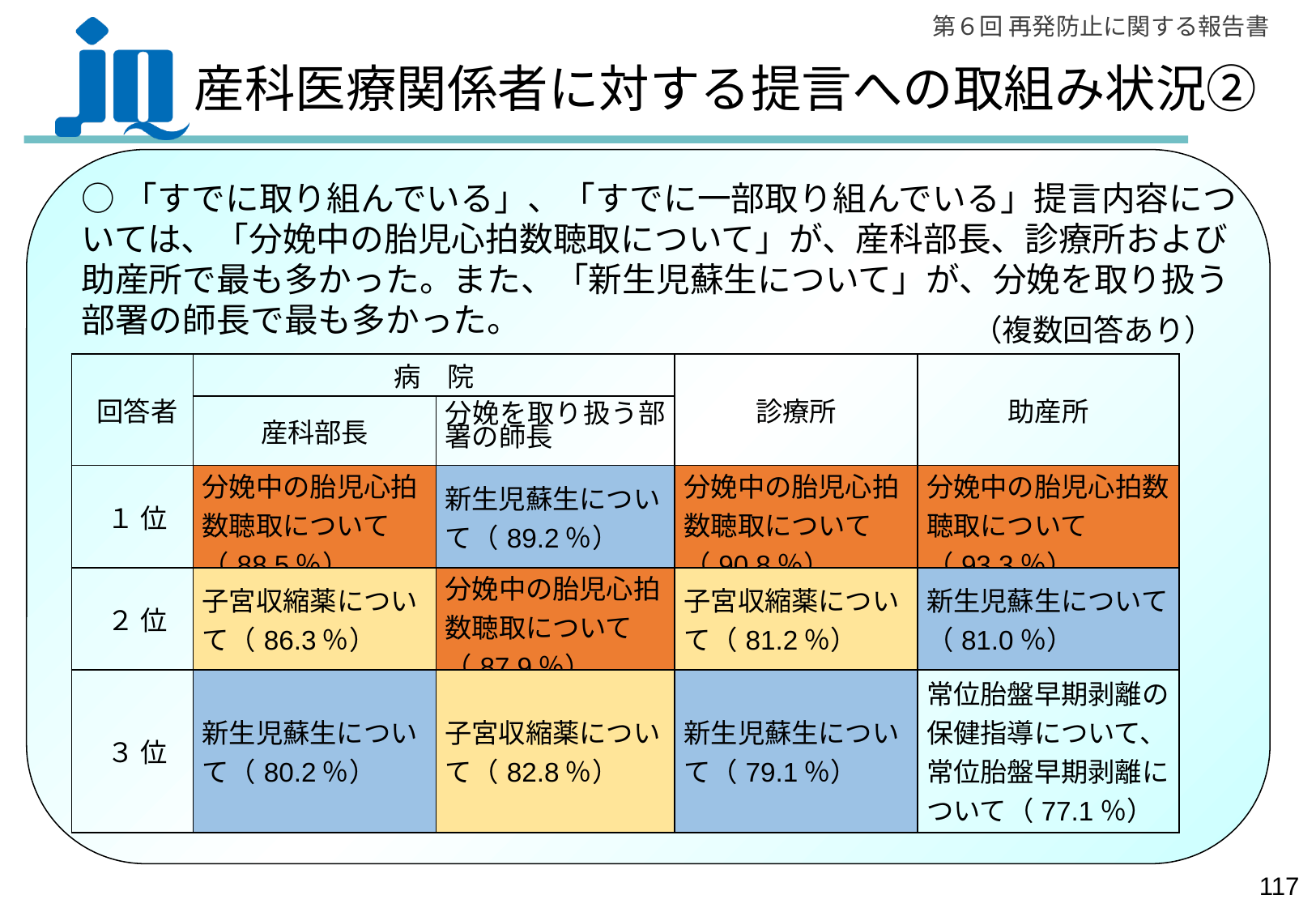

産科医療関係者に対する提言への取組み状況②

○「すでに取り組んでいる」、「すでに一部取り組んでいる」提言内容については、「分娩中の胎児心拍数聴取について」が、産科部長、診療所および助産所で最も多かった。また、「新生児蘇生について」が、分娩を取り扱う部署の師長で最も多かった。
（複数回答あり）
| 回答者 | 病　院 |  | 診療所 | 助産所 |
| --- | --- | --- | --- | --- |
|  | 産科部長 | 分娩を取り扱う部署の師長 |  |  |
| １ 位 | 分娩中の胎児心拍数聴取について（88.5％） | 新生児蘇生について（89.2％） | 分娩中の胎児心拍数聴取について（90.8％） | 分娩中の胎児心拍数聴取について（93.3％） |
| ２ 位 | 子宮収縮薬について（86.3％） | 分娩中の胎児心拍数聴取について（87.9％） | 子宮収縮薬について（81.2％） | 新生児蘇生について（81.0％） |
| ３ 位 | 新生児蘇生について（80.2％） | 子宮収縮薬について（82.8％） | 新生児蘇生について（79.1％） | 常位胎盤早期剥離の保健指導について、 常位胎盤早期剥離について（77.1％） |
117